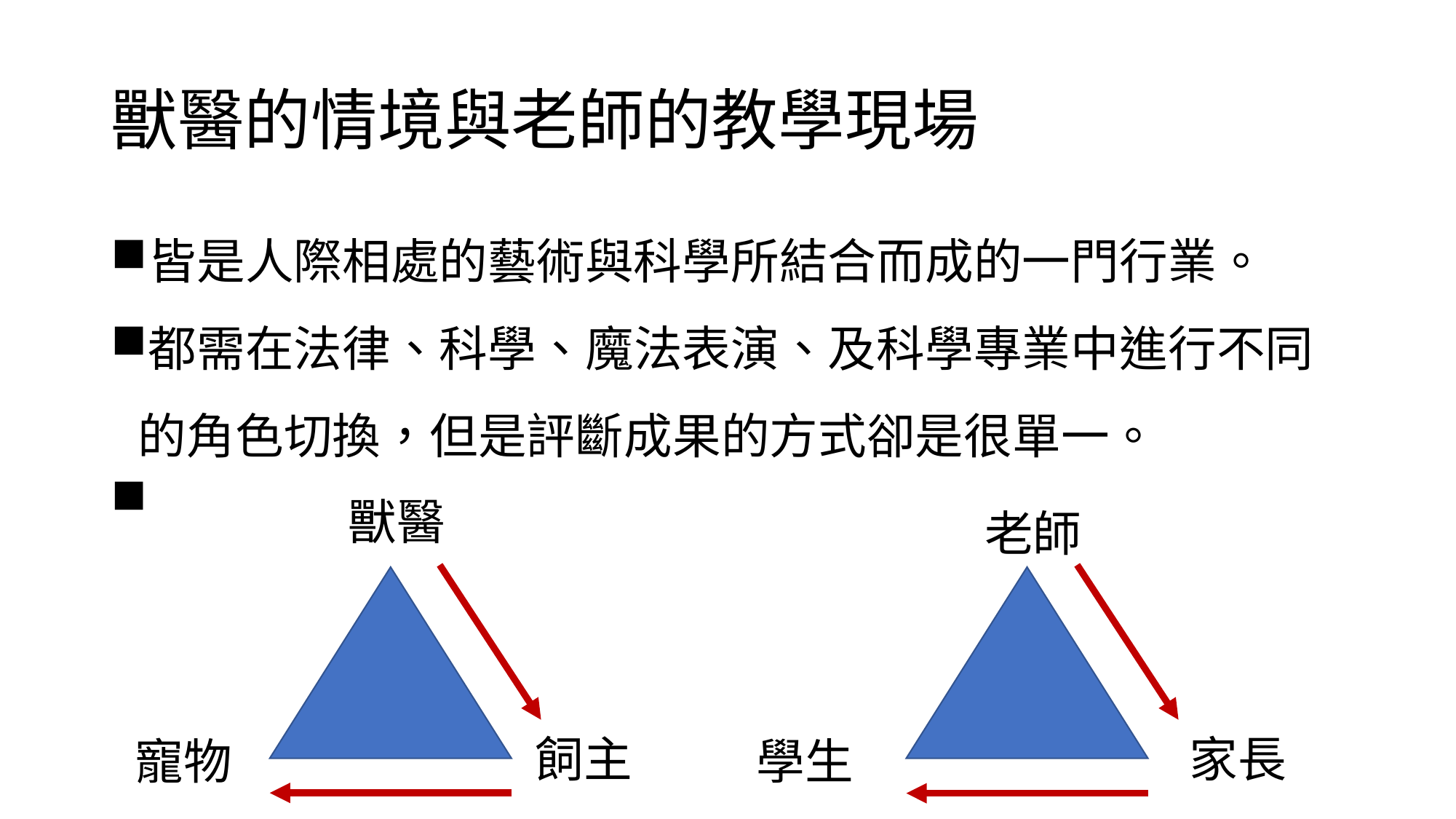

# 獸醫的情境與老師的教學現場
皆是人際相處的藝術與科學所結合而成的一門行業。
都需在法律、科學、魔法表演、及科學專業中進行不同的角色切換，但是評斷成果的方式卻是很單一。

獸醫

飼主
寵物
老師

家長
學生